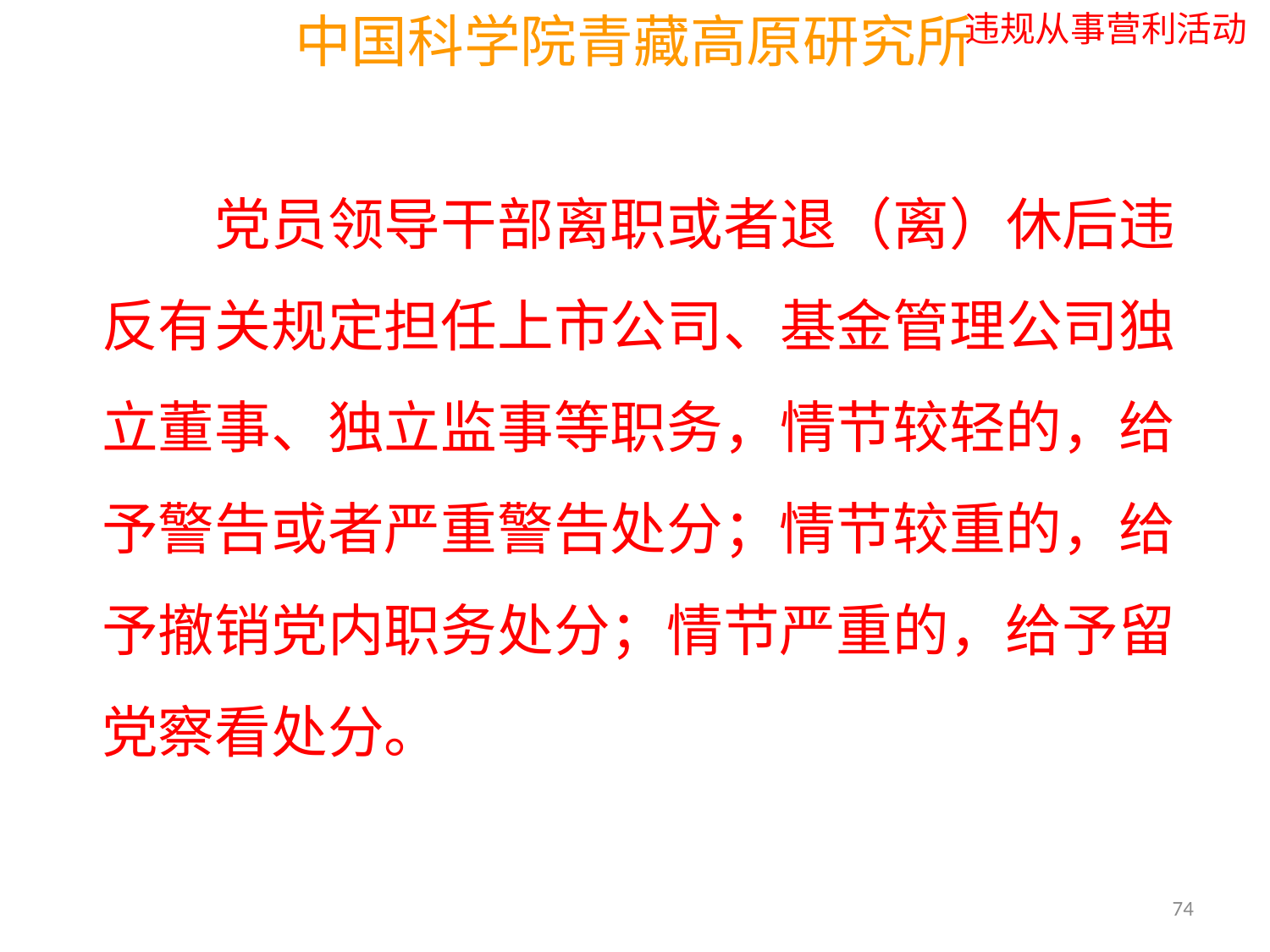

违规从事营利活动
　　党员领导干部离职或者退（离）休后违反有关规定担任上市公司、基金管理公司独立董事、独立监事等职务，情节较轻的，给予警告或者严重警告处分；情节较重的，给予撤销党内职务处分；情节严重的，给予留党察看处分。
74